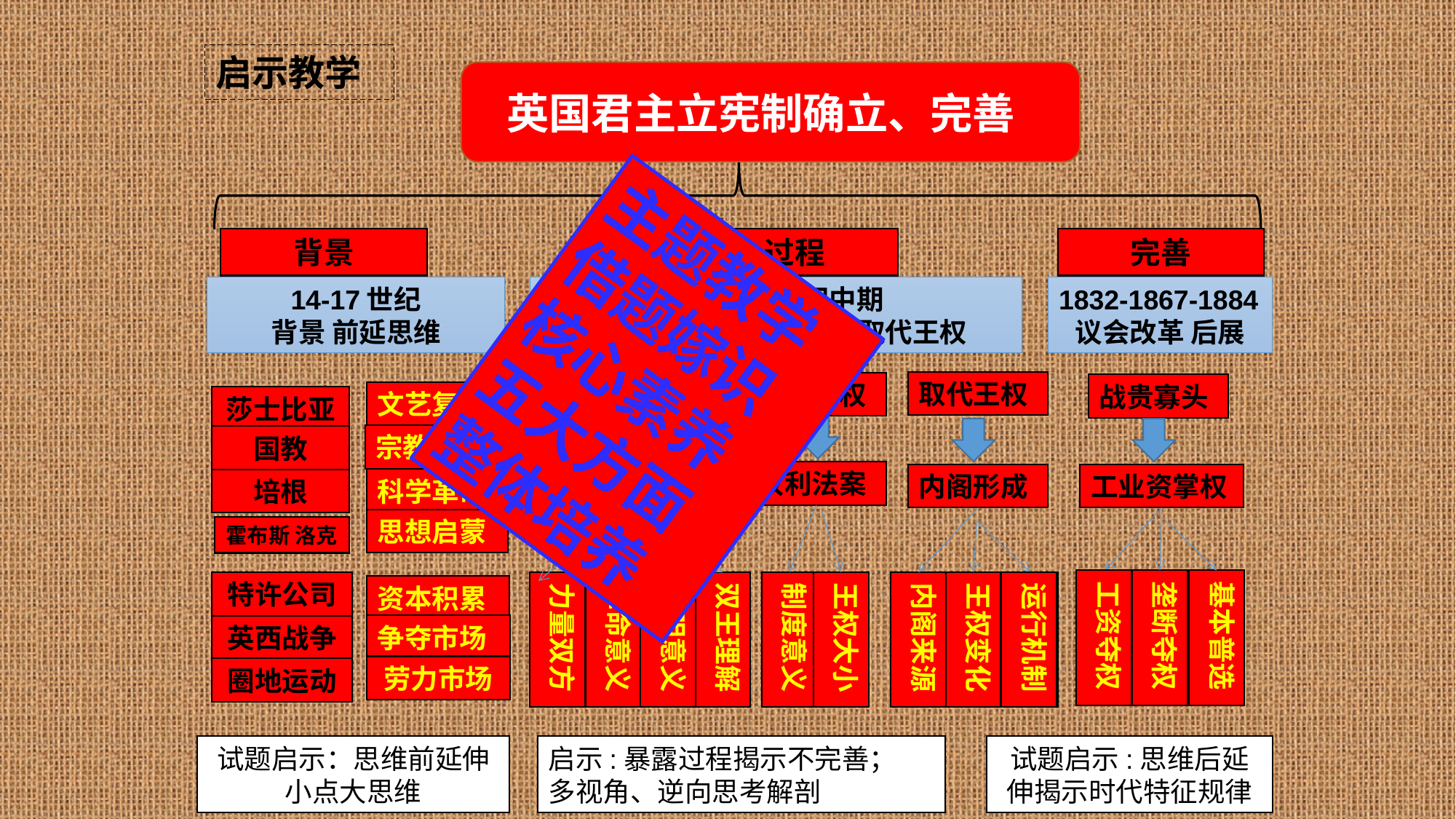

启示教学
英国君主立宪制确立、完善
主题教学
借题嫁识
核心素养
五大方面
整体培养
背景
过程
完善
14-17世纪
背景 前延思维
1640-18世纪中期
战胜王权、限制王权、取代王权
1832-1867-1884议会改革 后展
战胜王权
取代王权
限制王权
战贵寡头
文艺复兴
莎士比亚

宗教改革
国教
权利法案
光荣革命
内阁形成
工业资掌权
培根
科学革命
思想启蒙
霍布斯 洛克
工资夺权
工资夺权
垄断夺权
基本普选
特许公司
力量双方
革命意义
文明意义
双王理解
制度意义
王权大小
内阁来源
王权变化
运行机制
运行机制
资本积累
英西战争
争夺市场
劳力市场
圈地运动
试题启示：思维前延伸
小点大思维
启示:暴露过程揭示不完善；
多视角、逆向思考解剖
试题启示:思维后延伸揭示时代特征规律